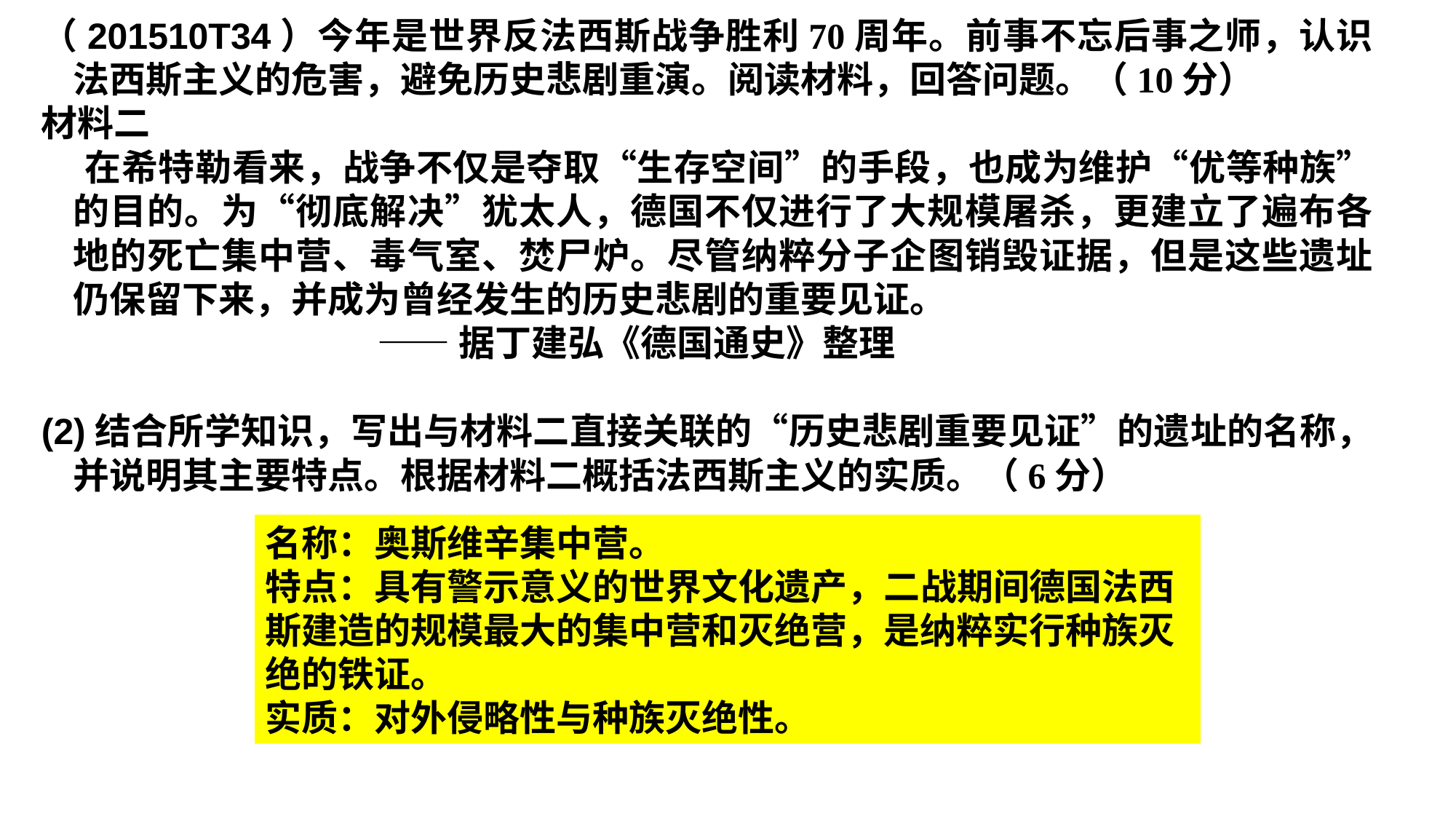

（201510T34）今年是世界反法西斯战争胜利70周年。前事不忘后事之师，认识法西斯主义的危害，避免历史悲剧重演。阅读材料，回答问题。（10分）
材料二
    在希特勒看来，战争不仅是夺取“生存空间”的手段，也成为维护“优等种族”的目的。为“彻底解决”犹太人，德国不仅进行了大规模屠杀，更建立了遍布各地的死亡集中营、毒气室、焚尸炉。尽管纳粹分子企图销毁证据，但是这些遗址仍保留下来，并成为曾经发生的历史悲剧的重要见证。
                                         ——据丁建弘《德国通史》整理

(2)结合所学知识，写出与材料二直接关联的“历史悲剧重要见证”的遗址的名称，并说明其主要特点。根据材料二概括法西斯主义的实质。（6分）
名称：奥斯维辛集中营。
特点：具有警示意义的世界文化遗产，二战期间德国法西斯建造的规模最大的集中营和灭绝营，是纳粹实行种族灭绝的铁证。
实质：对外侵略性与种族灭绝性。